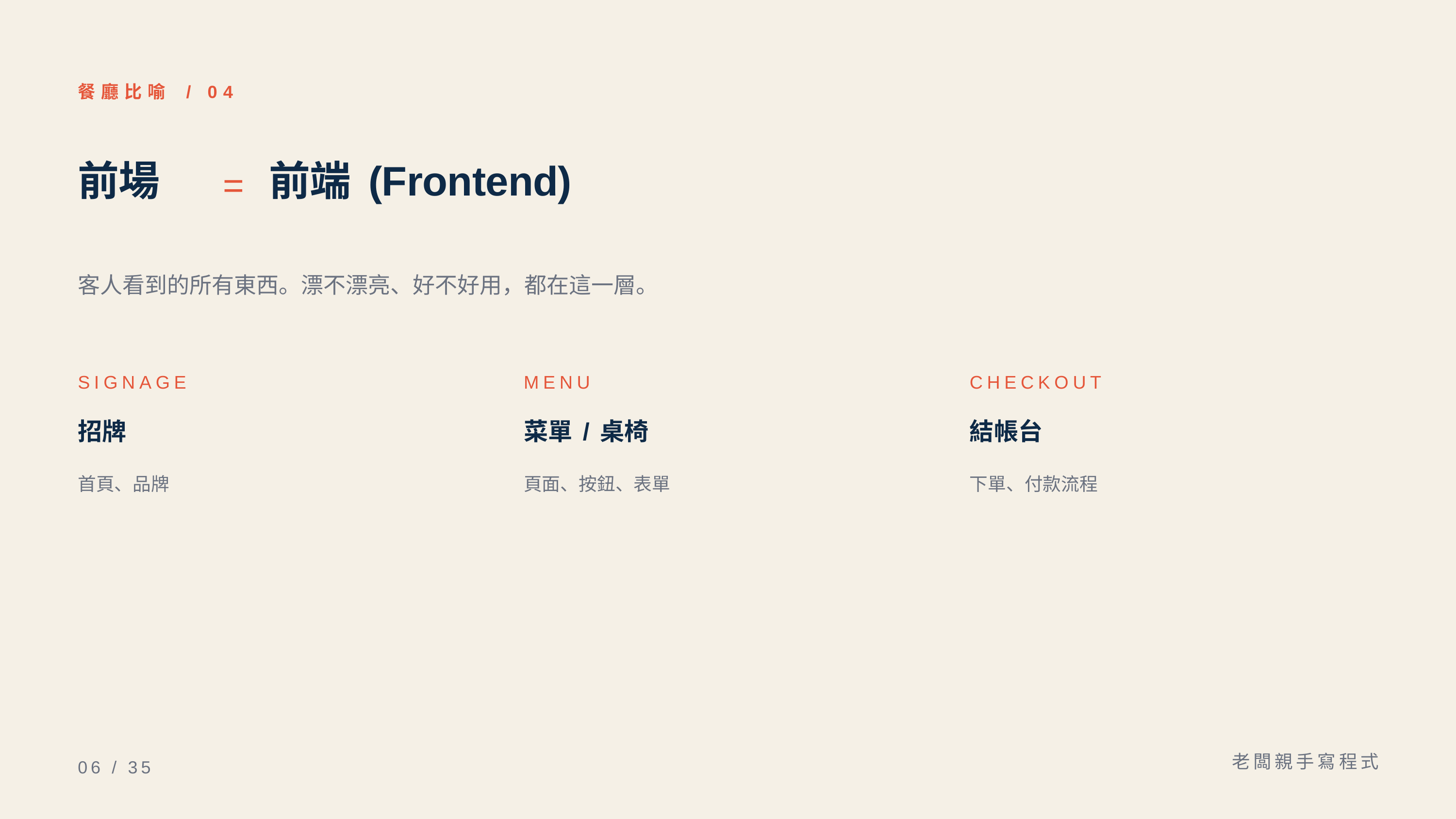

餐廳比喻 / 04
前場
前端 (Frontend)
=
客人看到的所有東西。漂不漂亮、好不好用，都在這一層。
SIGNAGE
MENU
CHECKOUT
招牌
菜單 / 桌椅
結帳台
首頁、品牌
頁面、按鈕、表單
下單、付款流程
老闆親手寫程式
06 / 35